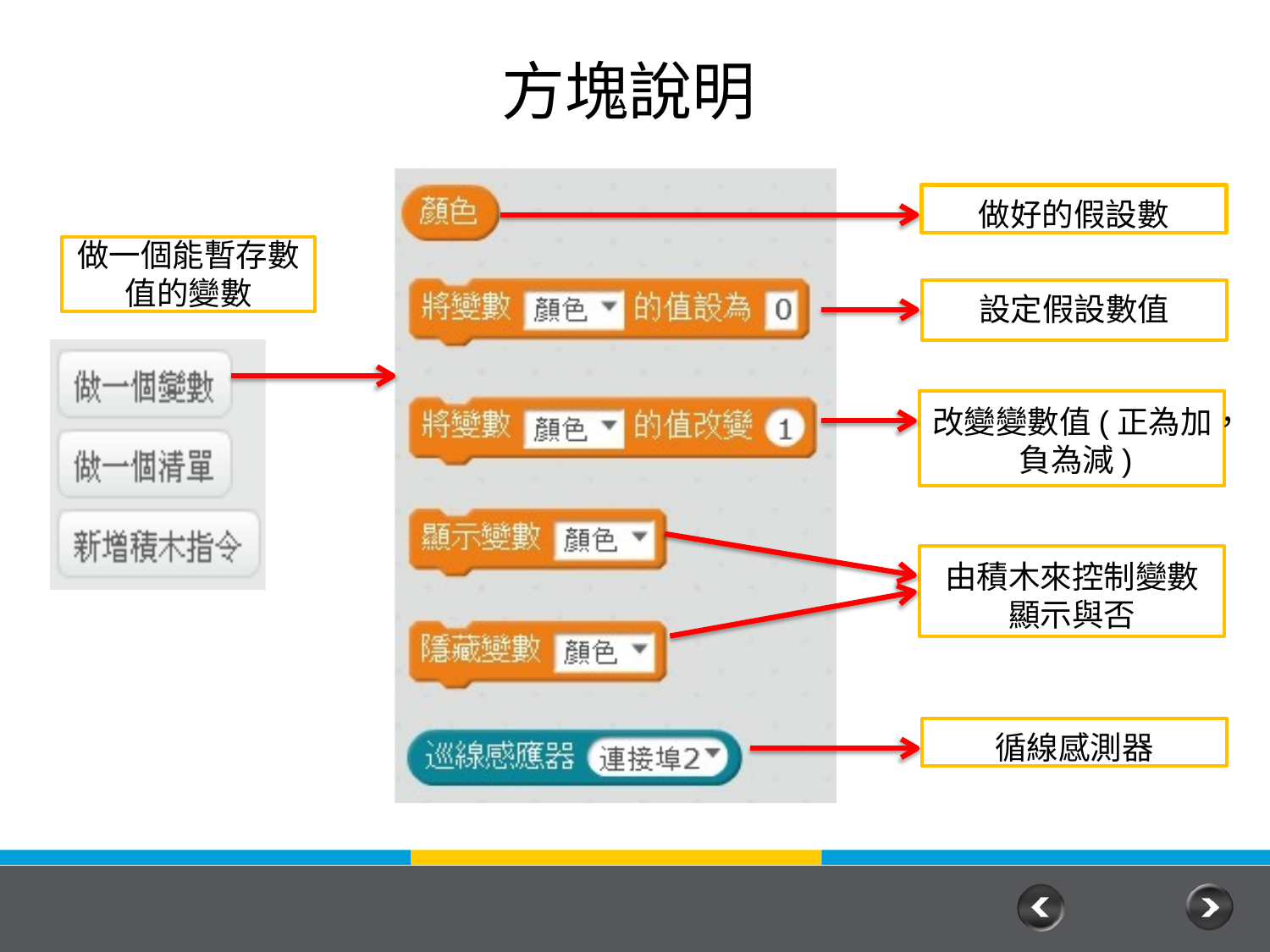

# 方塊說明

做好的假設數

做一個能暫存數
值的變數

設定假設數值

改變變數值(正為加， 負為減)

由積木來控制變數 顯示與否

循線感測器

6